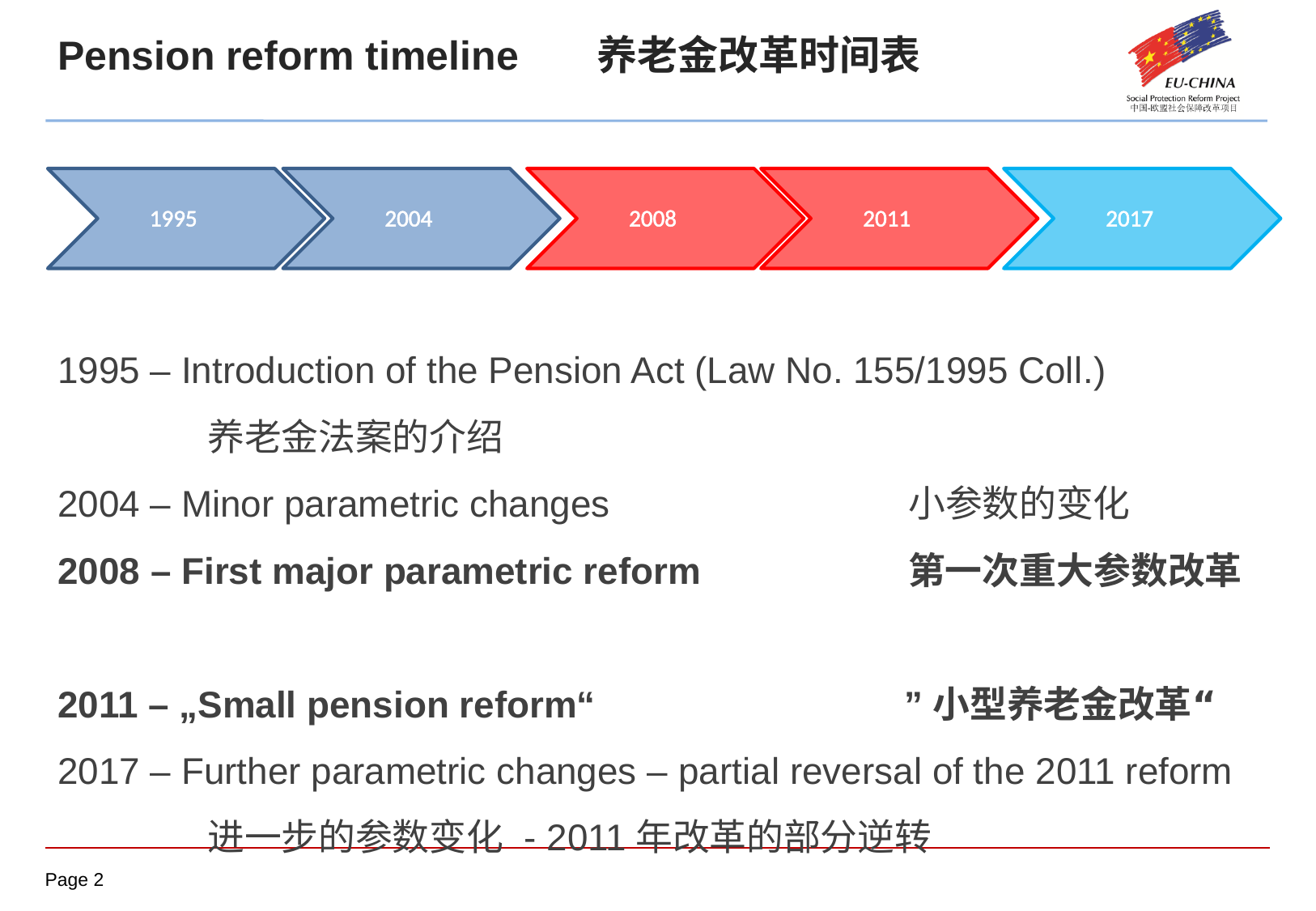

Pension reform timeline      养老金改革时间表

1995

2004

2008

2011

2017

1995 – Introduction of the Pension Act (Law No. 155/1995 Coll.)
            养老金法案的介绍
2004 – Minor parametric changes                            小参数的变化
2008 – First major parametric reform                   第一次重大参数改革
2011 – „Small pension reform“                              ”小型养老金改革“
2017 – Further parametric changes – partial reversal of the 2011 reform
            进一步的参数变化 - 2011年改革的部分逆转